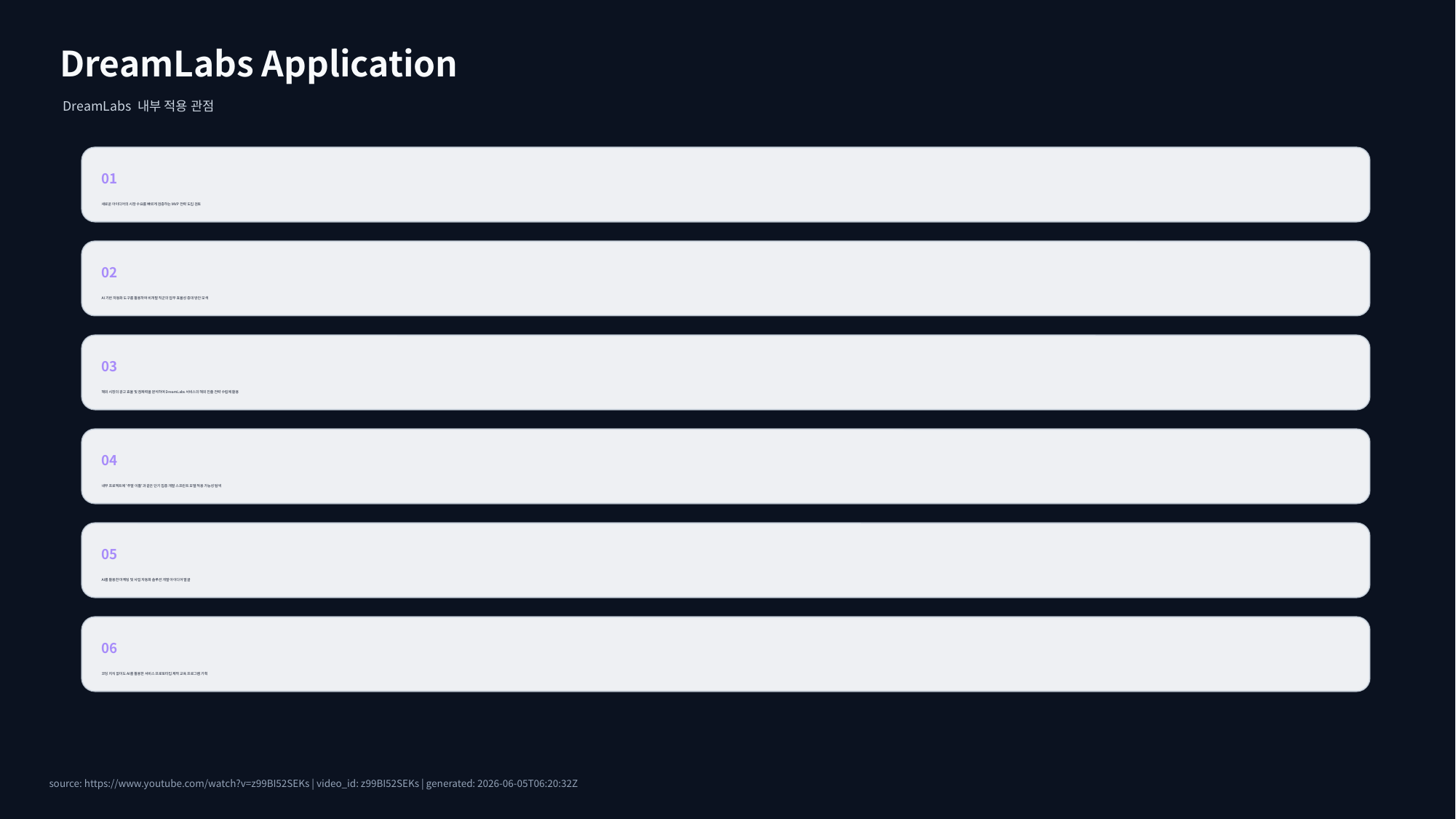

DreamLabs Application
DreamLabs 내부 적용 관점

01
새로운 아이디어의 시장 수요를 빠르게 검증하는 MVP 전략 도입 검토

02
AI 기반 자동화 도구를 활용하여 비개발 직군의 업무 효율성 증대 방안 모색

03
해외 시장의 광고 효율 및 잠재력을 분석하여 DreamLabs 서비스의 해외 진출 전략 수립에 활용

04
내부 프로젝트에 '주말 이틀'과 같은 단기 집중 개발 스프린트 모델 적용 가능성 탐색

05
AI를 활용한 마케팅 및 사업 자동화 솔루션 개발 아이디어 발굴

06
코딩 지식 없이도 AI를 활용한 서비스 프로토타입 제작 교육 프로그램 기획
source: https://www.youtube.com/watch?v=z99BI52SEKs | video_id: z99BI52SEKs | generated: 2026-06-05T06:20:32Z